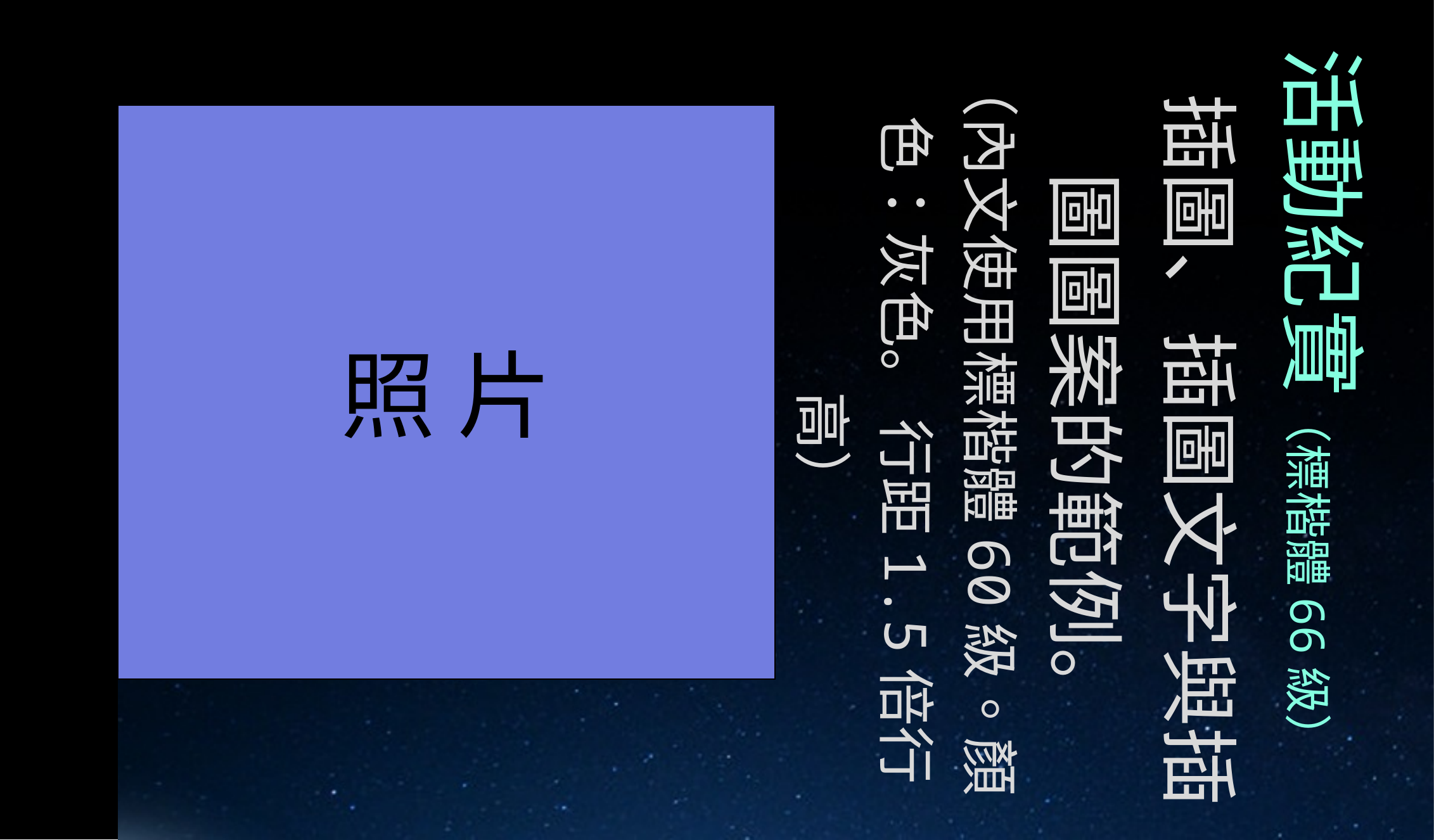

活動紀實（標楷體66級）
插圖、插圖文字與插圖圖案的範例。
（內文使用標楷體60級。顏色：灰色。 行距1.5倍行高）
照 片